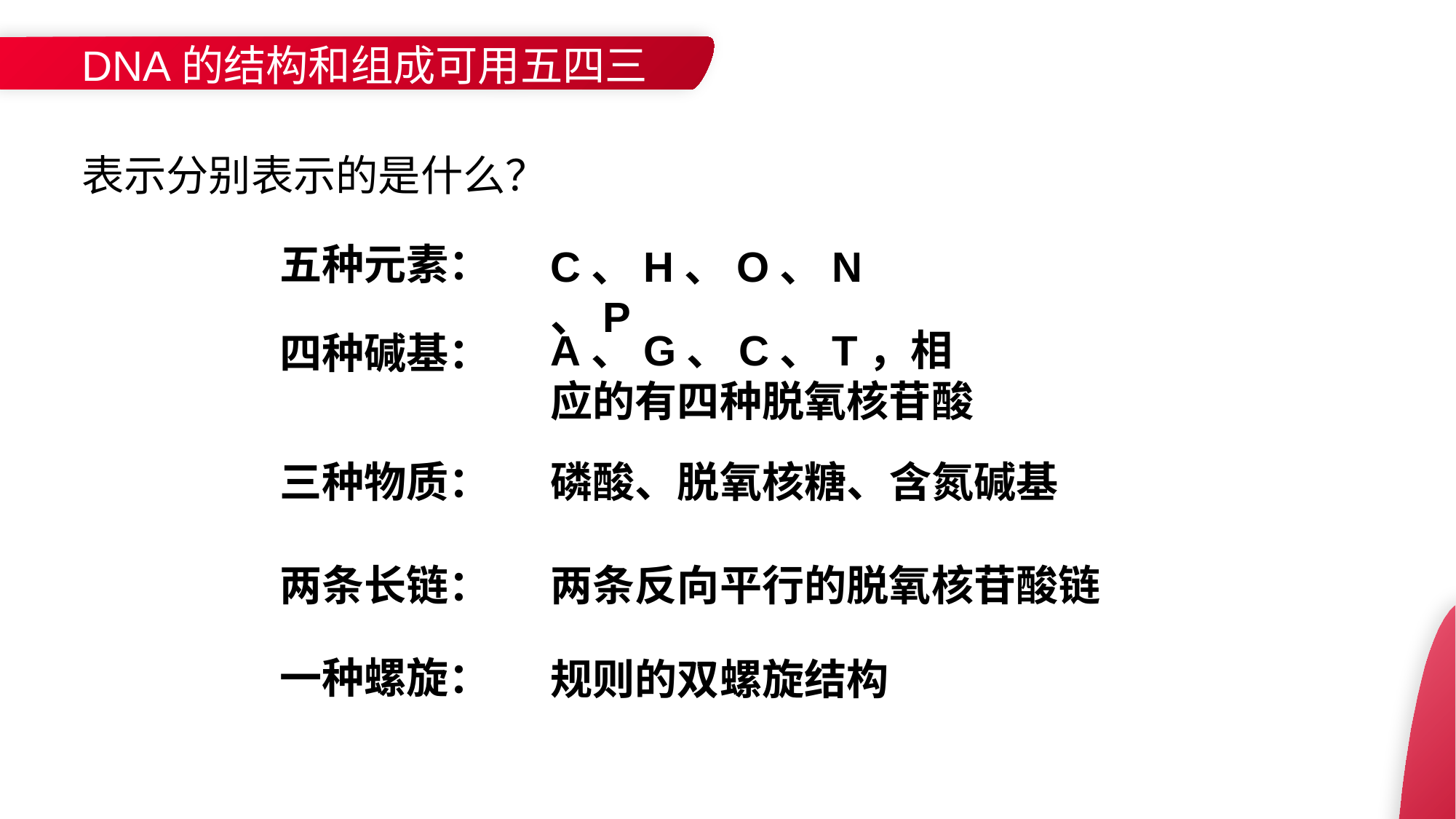

DNA的结构和组成可用五四三二一
表示分别表示的是什么？
五种元素：
C、H、O、N、P
A、G、C、T，相应的有四种脱氧核苷酸
四种碱基：
三种物质：
磷酸、脱氧核糖、含氮碱基
两条长链：
两条反向平行的脱氧核苷酸链
一种螺旋：
规则的双螺旋结构